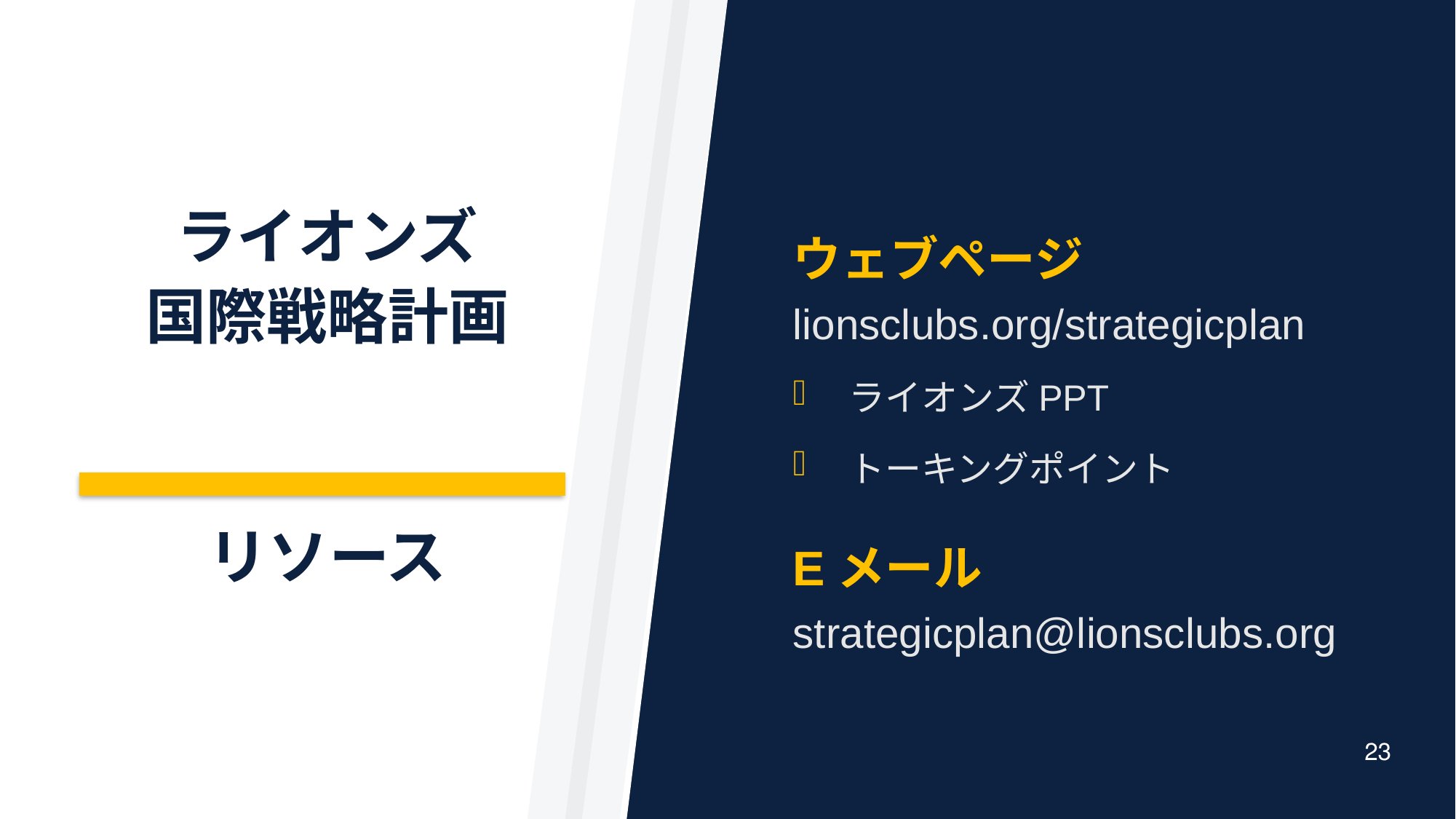

# ライオンズ 国際戦略計画 リソース
ウェブページ
lionsclubs.org/strategicplan
ライオンズPPT
トーキングポイント
Eメール
strategicplan@lionsclubs.org